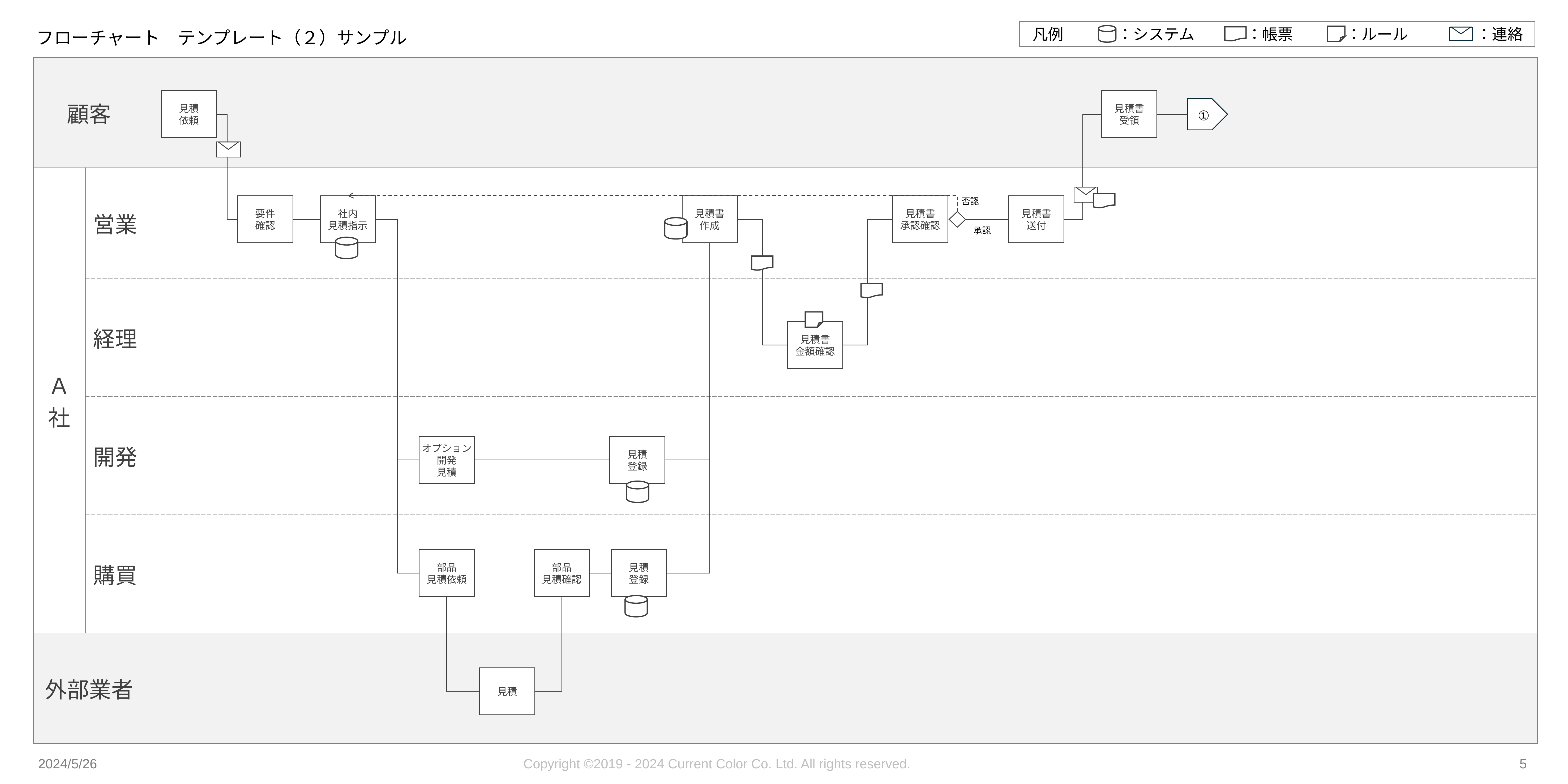

フローチャート　テンプレート（２）サンプル
見積
依頼
見積書
受領
①

否認

要件
確認
社内
見積指示
見積書
作成
見積書
承認確認
見積書
送付

承認

見積書
金額確認
オプション
開発
見積
見積
登録

部品
見積依頼
部品
見積確認
見積
登録

見積
5
2024/5/26
Copyright ©2019 - 2024 Current Color Co. Ltd. All rights reserved.